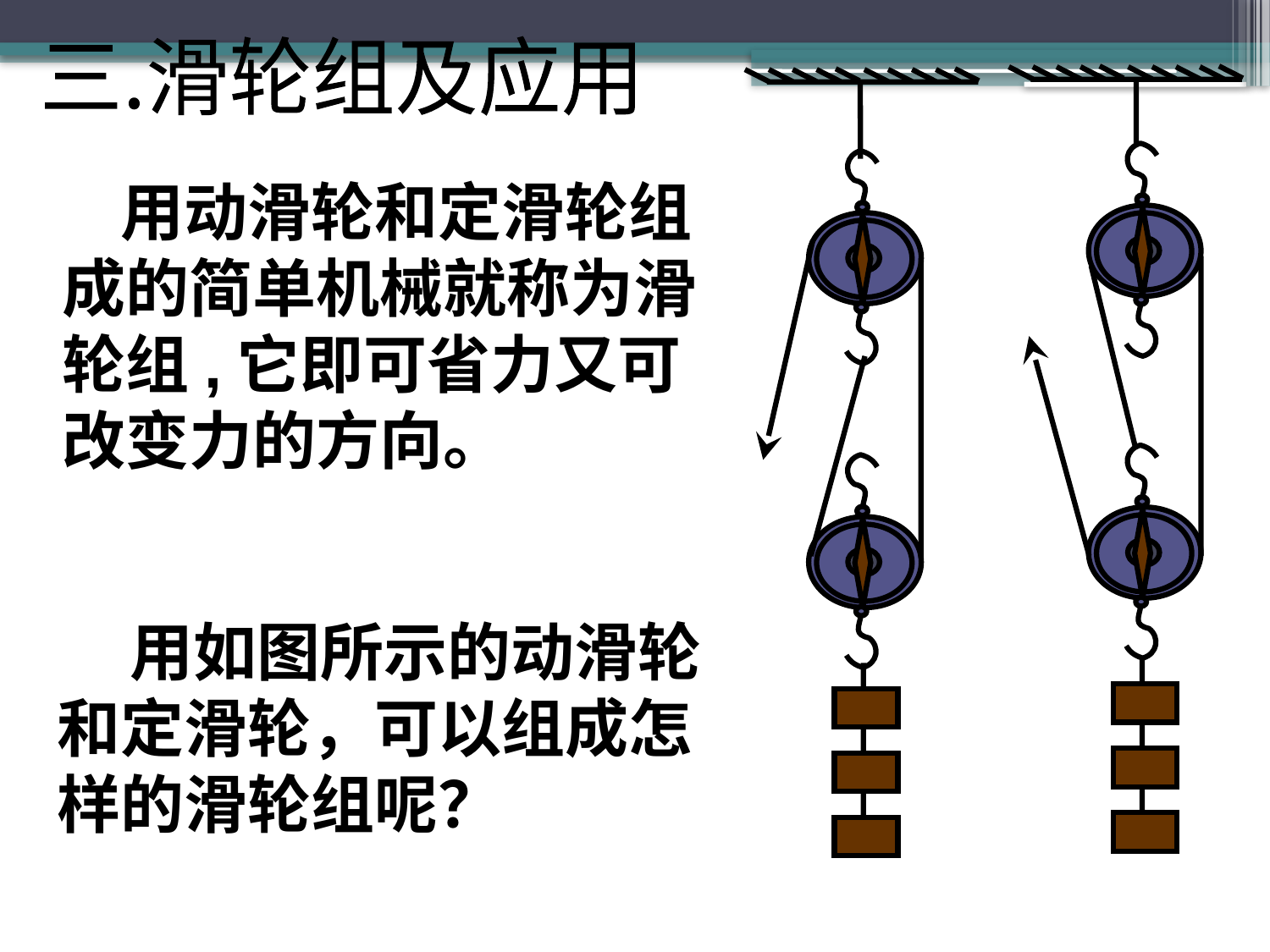

三.滑轮组及应用

   用动滑轮和定滑轮组成的简单机械就称为滑轮组,它即可省力又可改变力的方向。

    用如图所示的动滑轮和定滑轮，可以组成怎样的滑轮组呢？